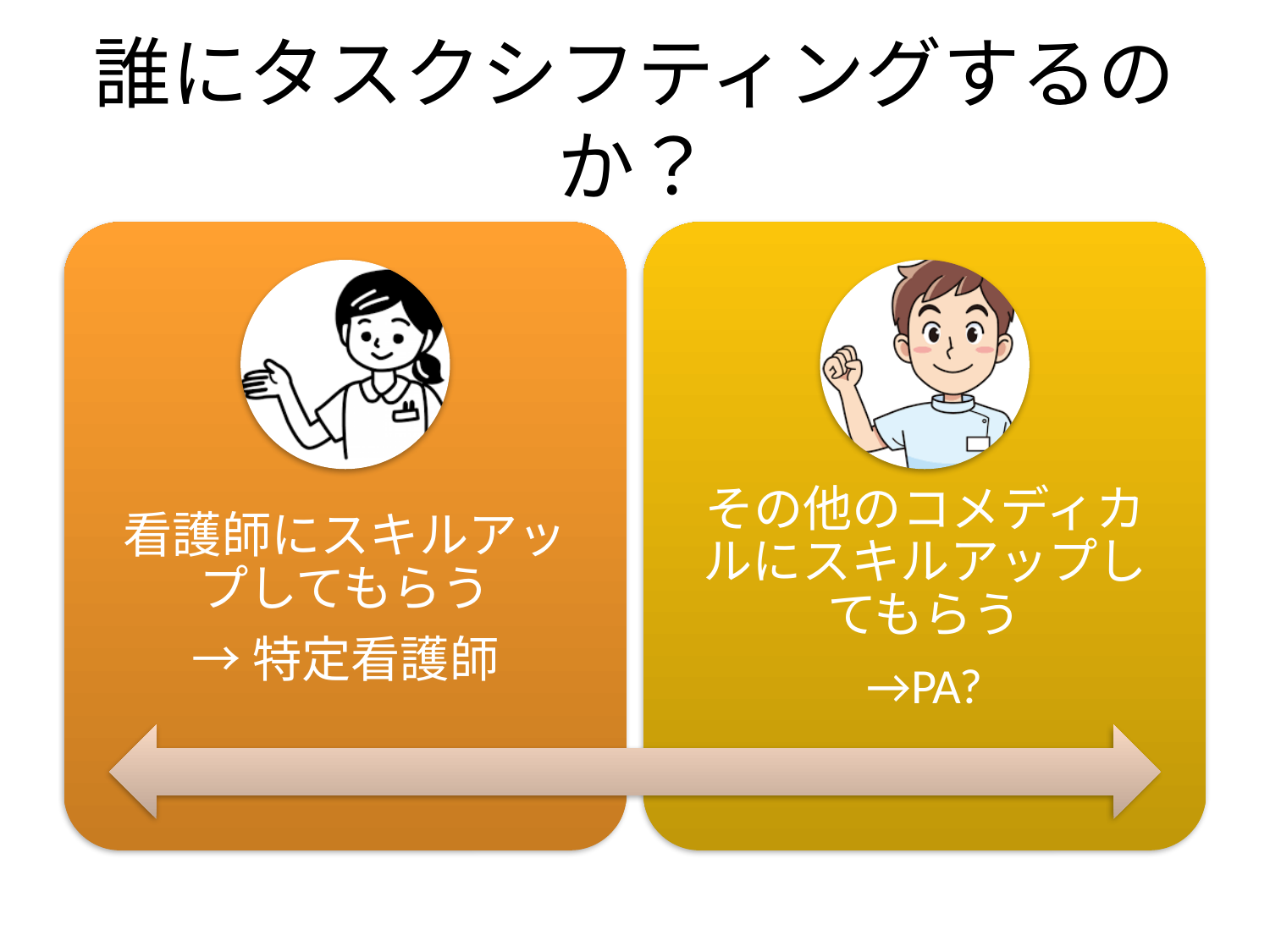

# 誰にタスクシフティングするのか？
看護師にスキルアップしてもらう
→特定看護師
その他のコメディカルにスキルアップしてもらう
→PA?